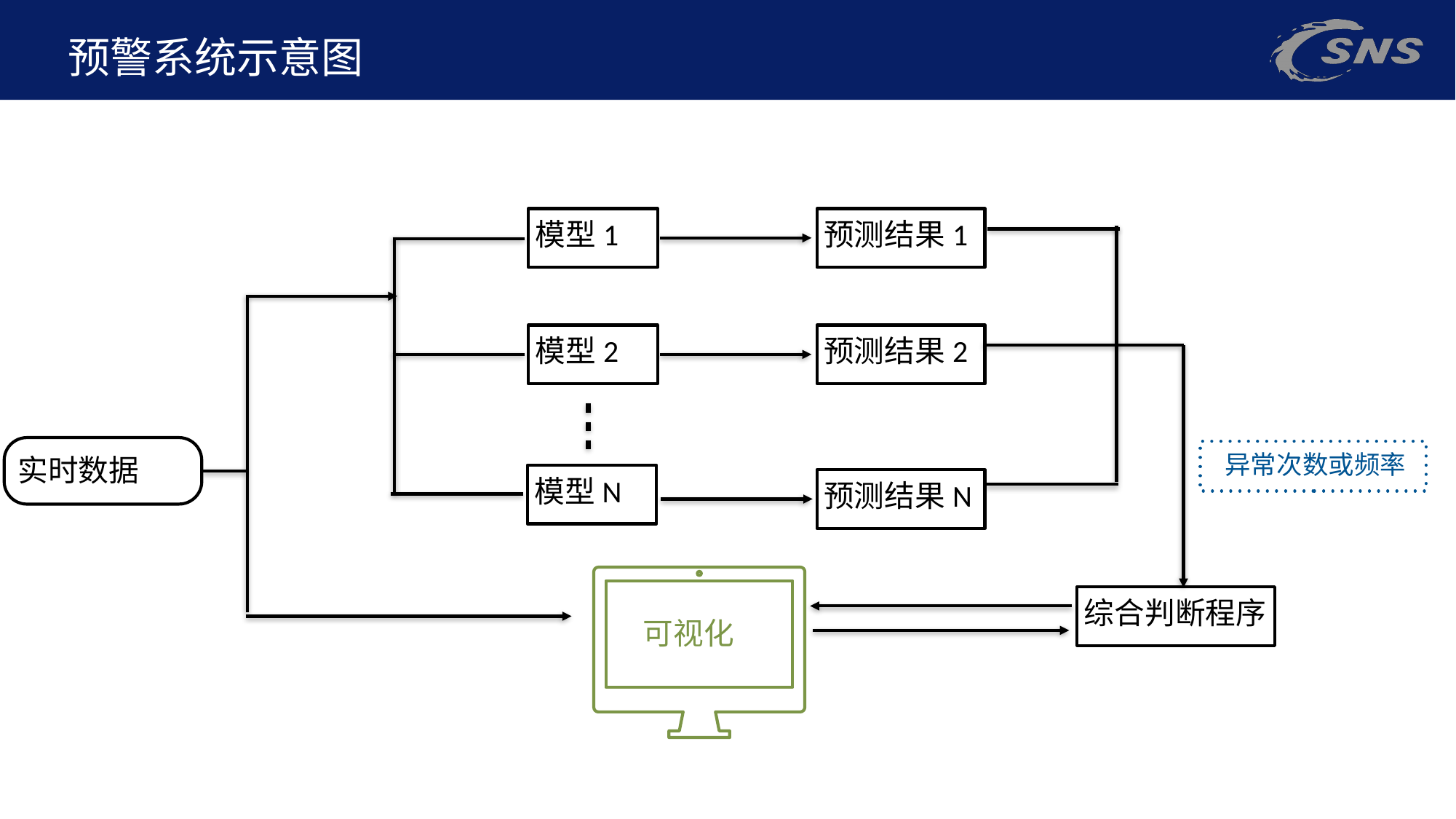

预警系统示意图

模型1

预测结果1

模型2

预测结果2

实时数据

  异常次数或频率

模型N

预测结果N

综合判断程序

可视化

5